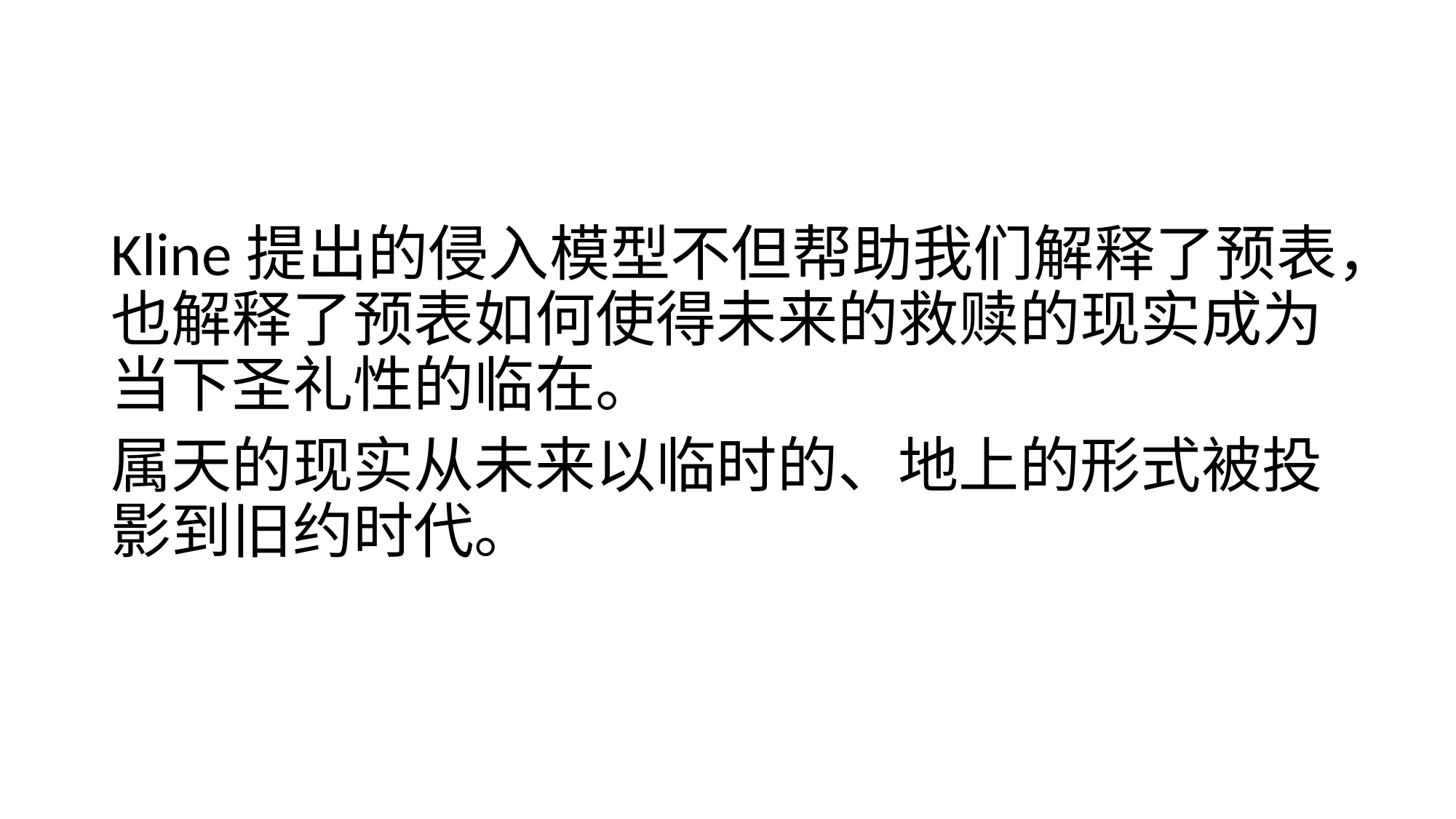

#
Kline提出的侵入模型不但帮助我们解释了预表，也解释了预表如何使得未来的救赎的现实成为当下圣礼性的临在。
属天的现实从未来以临时的、地上的形式被投影到旧约时代。